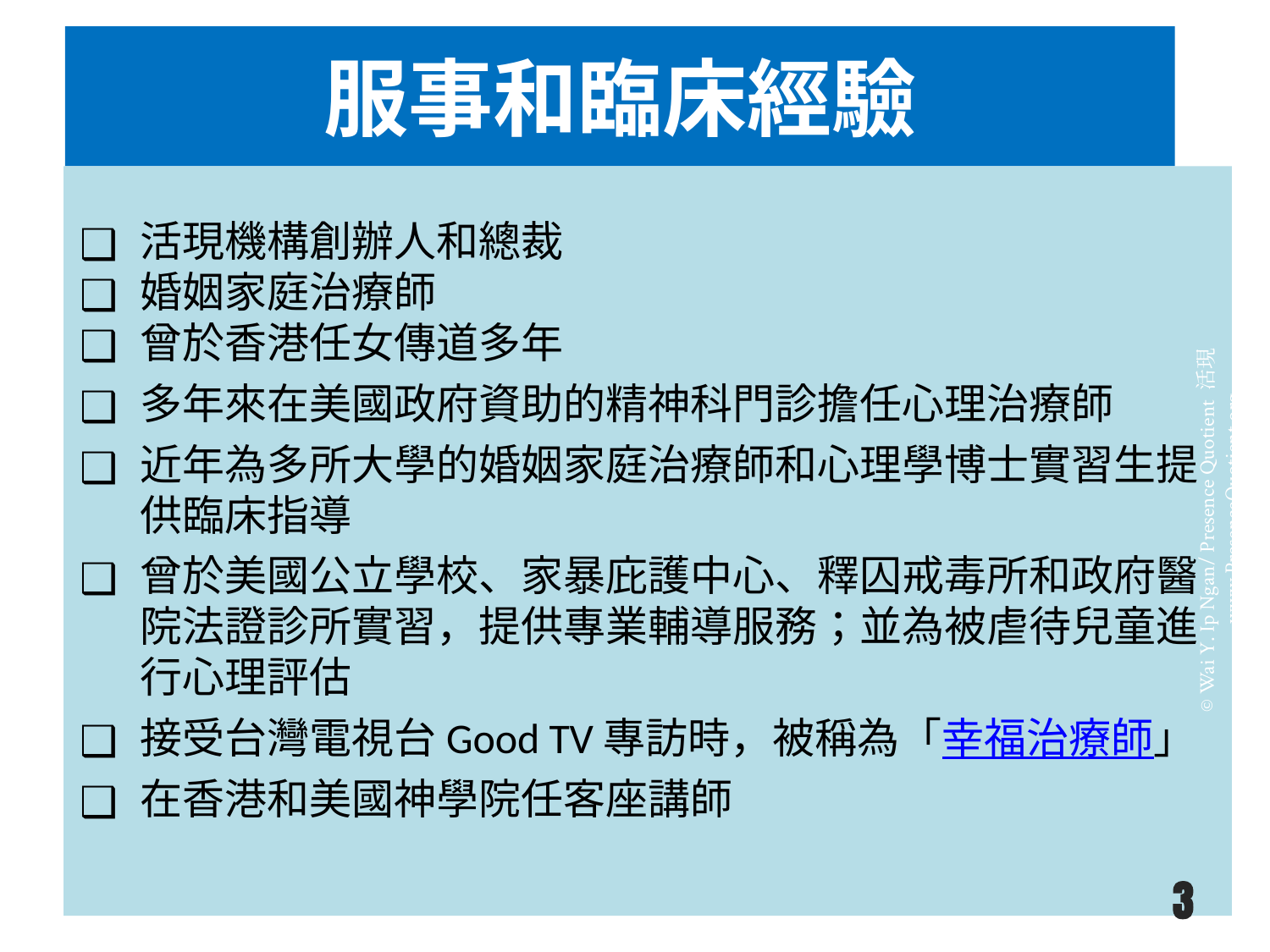

# 服事和臨床經驗

活現機構創辦人和總裁
婚姻家庭治療師
曾於香港任女傳道多年
多年來在美國政府資助的精神科門診擔任心理治療師
近年為多所大學的婚姻家庭治療師和心理學博士實習生提供臨床指導
曾於美國公立學校、家暴庇護中心、釋囚戒毒所和政府醫院法證診所實習，提供專業輔導服務；並為被虐待兒童進行心理評估
接受台灣電視台Good TV專訪時，被稱為「幸福治療師」
在香港和美國神學院任客座講師

© Wai Y. Ip Ngan/ Presence Quotient 活現          www.PresenceQuotient.org
3